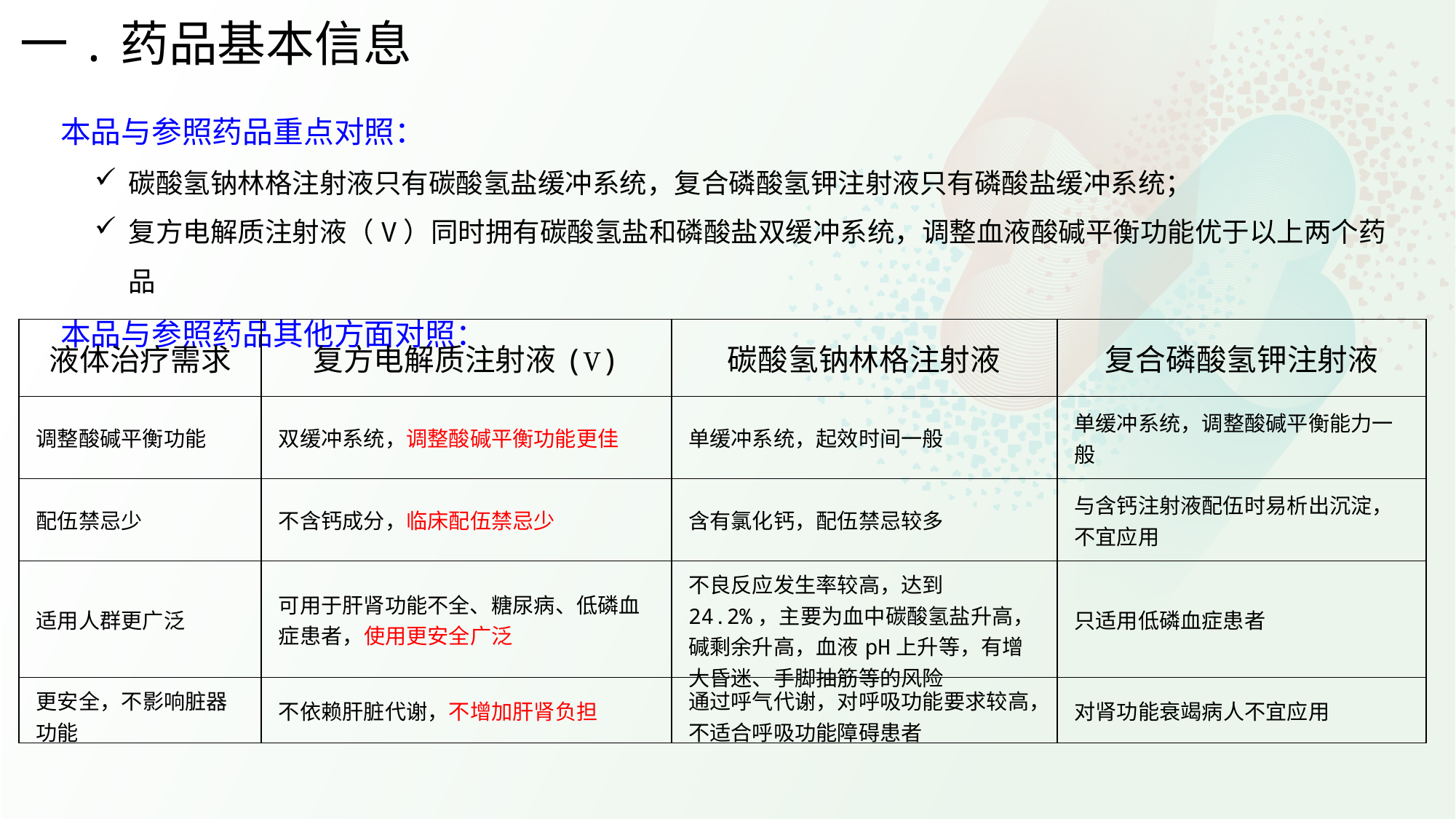

一.药品基本信息
本品与参照药品重点对照：
碳酸氢钠林格注射液只有碳酸氢盐缓冲系统，复合磷酸氢钾注射液只有磷酸盐缓冲系统；
复方电解质注射液（V）同时拥有碳酸氢盐和磷酸盐双缓冲系统，调整血液酸碱平衡功能优于以上两个药品
本品与参照药品其他方面对照：
| 液体治疗需求 | 复方电解质注射液(Ⅴ) | 碳酸氢钠林格注射液 | 复合磷酸氢钾注射液 |
| --- | --- | --- | --- |
| 调整酸碱平衡功能 | 双缓冲系统，调整酸碱平衡功能更佳 | 单缓冲系统，起效时间一般 | 单缓冲系统，调整酸碱平衡能力一般 |
| 配伍禁忌少 | 不含钙成分，临床配伍禁忌少 | 含有氯化钙，配伍禁忌较多 | 与含钙注射液配伍时易析出沉淀，不宜应用 |
| 适用人群更广泛 | 可用于肝肾功能不全、糖尿病、低磷血症患者，使用更安全广泛 | 不良反应发生率较高，达到24.2%，主要为血中碳酸氢盐升高，碱剩余升高，血液pH上升等，有增大昏迷、手脚抽筋等的风险 | 只适用低磷血症患者 |
| 更安全，不影响脏器功能 | 不依赖肝脏代谢，不增加肝肾负担 | 通过呼气代谢，对呼吸功能要求较高，不适合呼吸功能障碍患者 | 对肾功能衰竭病人不宜应用 |